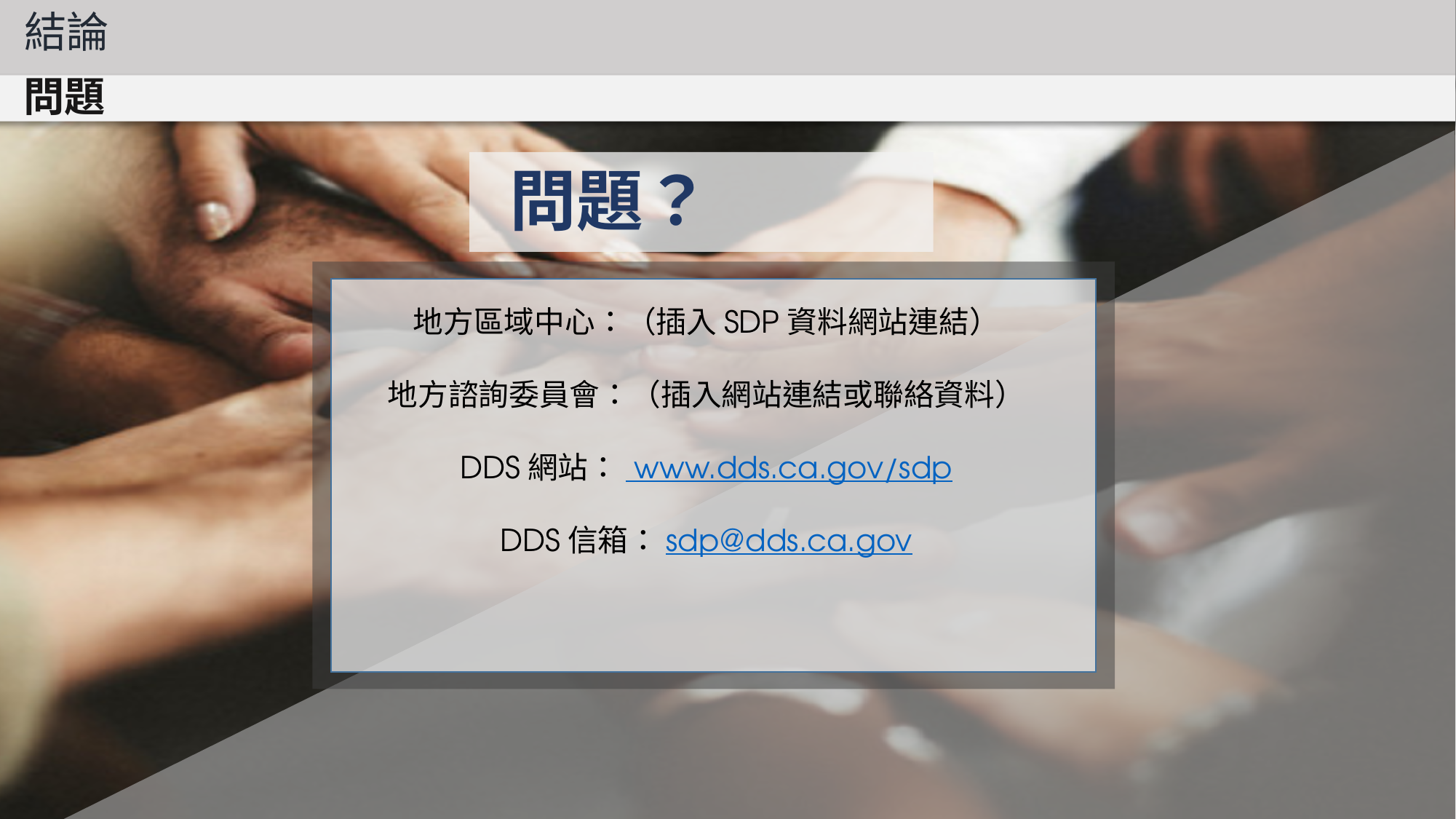

結論
問題

問題？
地方區域中心：（插入SDP資料網站連結）

地方諮詢委員會：（插入網站連結或聯絡資料）

DDS網站： www.dds.ca.gov/sdp

DDS信箱：sdp@dds.ca.gov